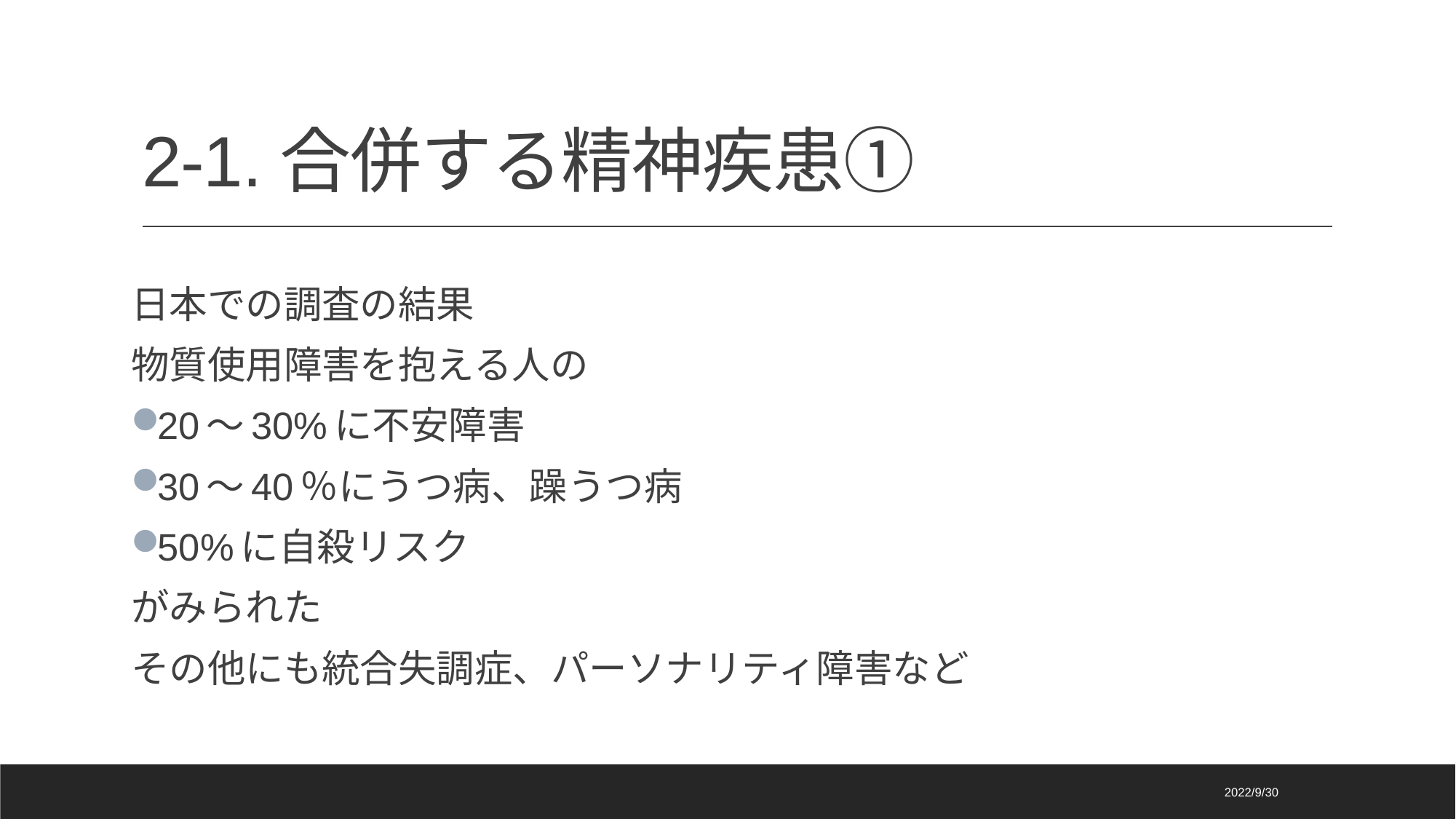

# 2-1.合併する精神疾患①
日本での調査の結果
物質使用障害を抱える人の
20～30%に不安障害
30～40％にうつ病、躁うつ病
50%に自殺リスク
がみられた
その他にも統合失調症、パーソナリティ障害など
2022/9/30